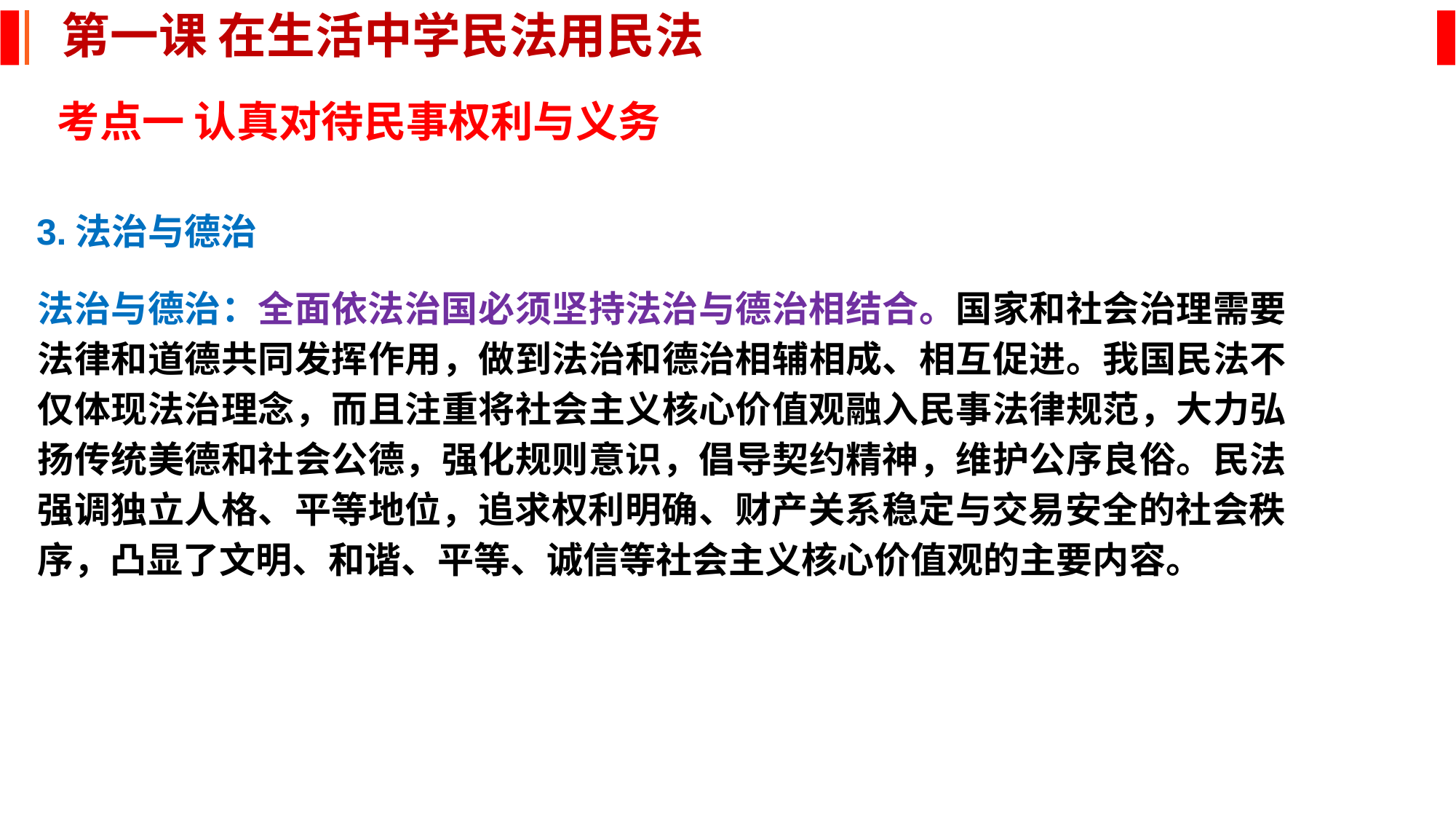

第一课 在生活中学民法用民法

考点一 认真对待民事权利与义务
3.法治与德治
法治与德治：全面依法治国必须坚持法治与德治相结合。国家和社会治理需要法律和道德共同发挥作用，做到法治和德治相辅相成、相互促进。我国民法不仅体现法治理念，而且注重将社会主义核心价值观融入民事法律规范，大力弘扬传统美德和社会公德，强化规则意识，倡导契约精神，维护公序良俗。民法强调独立人格、平等地位，追求权利明确、财产关系稳定与交易安全的社会秩序，凸显了文明、和谐、平等、诚信等社会主义核心价值观的主要内容。